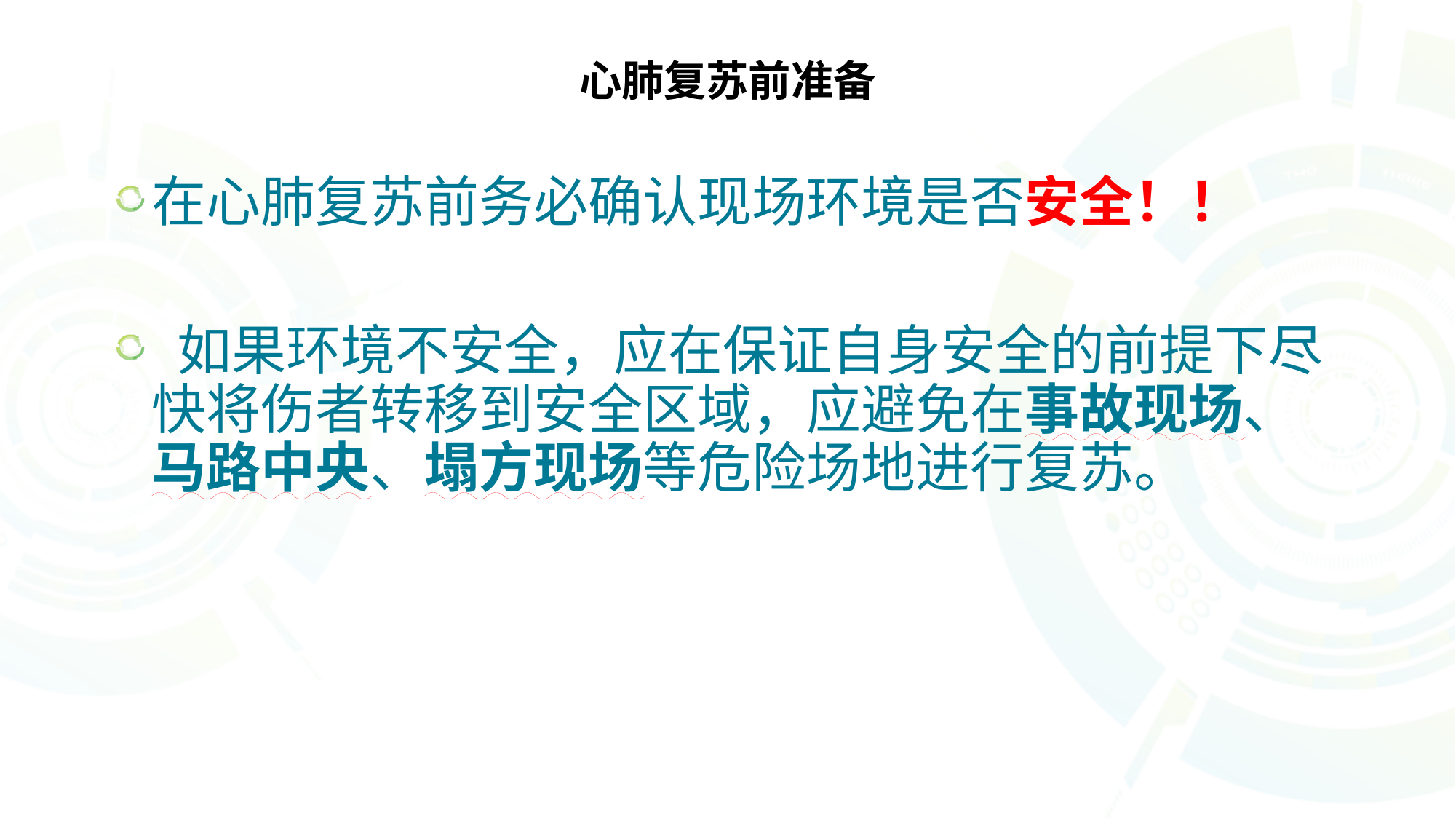

# 心肺复苏前准备
在心肺复苏前务必确认现场环境是否安全！！

 如果环境不安全，应在保证自身安全的前提下尽快将伤者转移到安全区域，应避免在事故现场、马路中央、塌方现场等危险场地进行复苏。